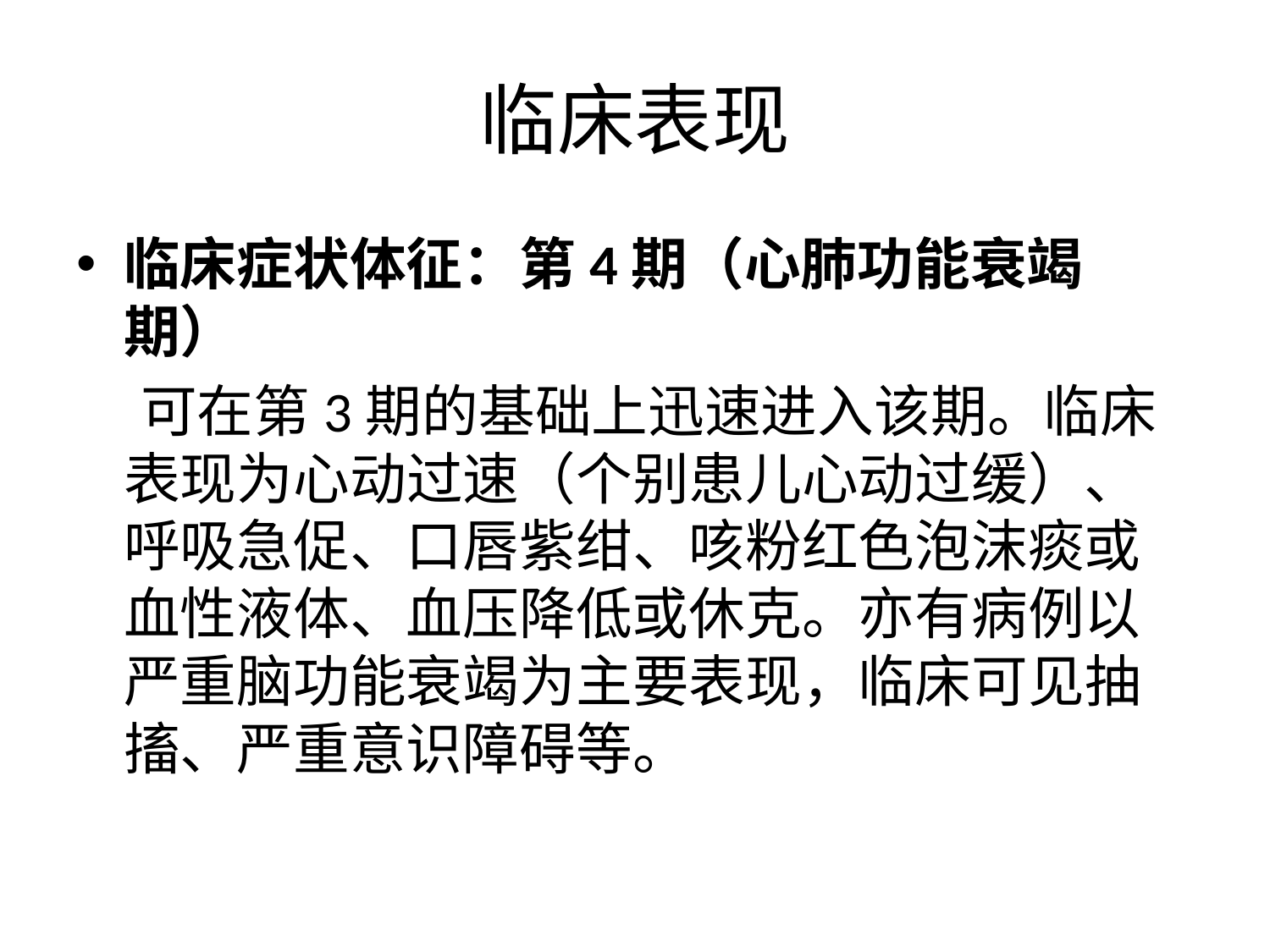

# 临床表现
临床症状体征：第4期（心肺功能衰竭期）
    可在第3期的基础上迅速进入该期。临床表现为心动过速（个别患儿心动过缓）、呼吸急促、口唇紫绀、咳粉红色泡沫痰或血性液体、血压降低或休克。亦有病例以严重脑功能衰竭为主要表现，临床可见抽搐、严重意识障碍等。